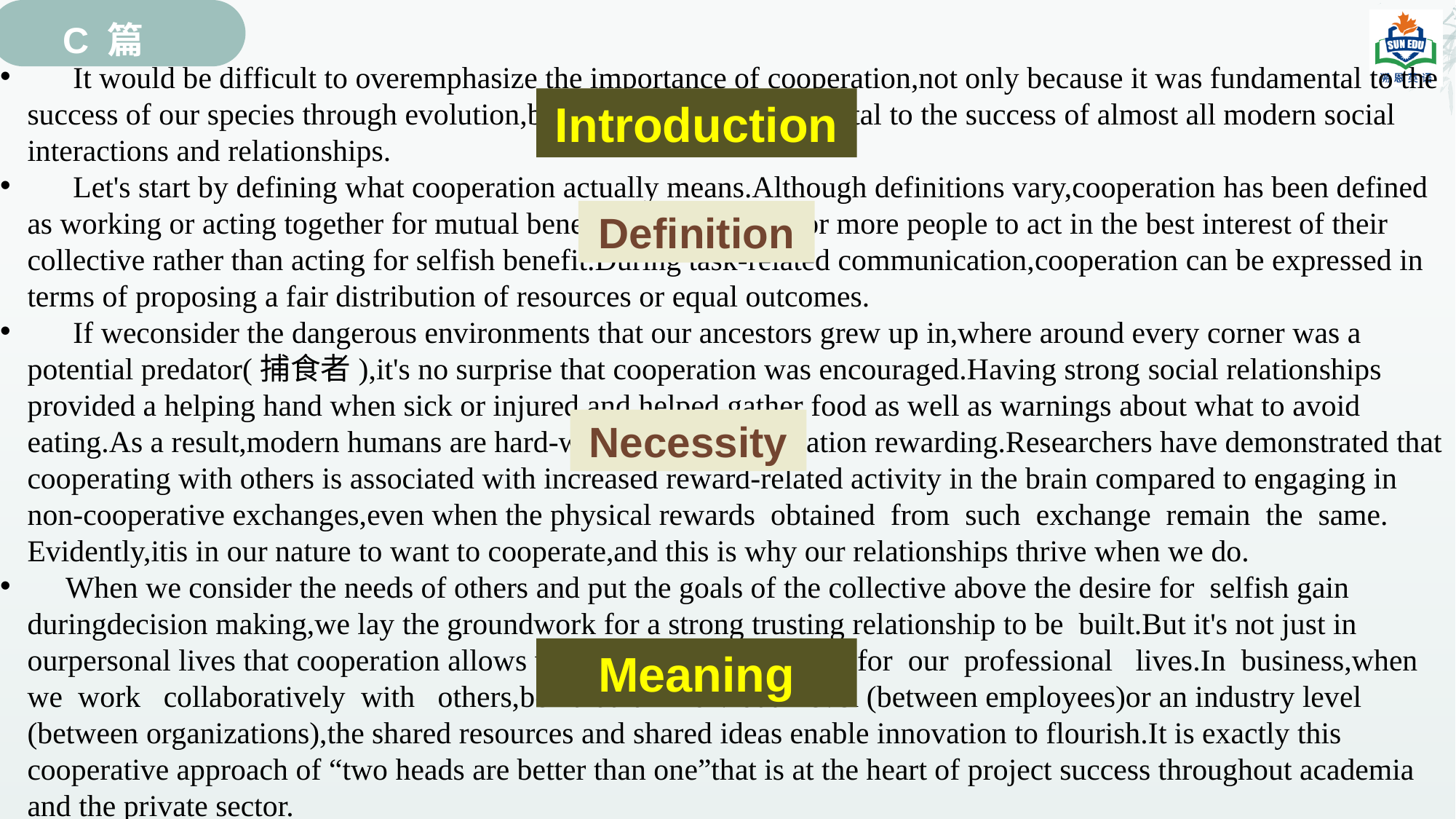

C 篇
      It would be difficult to overemphasize the importance of cooperation,not only because it was fundamental to the success of our species through evolution,but because it is fundamental to the success of almost all modern social interactions and relationships.
      Let's start by defining what cooperation actually means.Although definitions vary,cooperation has been defined as working or acting together for mutual benefit.It requires two or more people to act in the best interest of their collective rather than acting for selfish benefit.During task-related communication,cooperation can be expressed in terms of proposing a fair distribution of resources or equal outcomes.
      If weconsider the dangerous environments that our ancestors grew up in,where around every corner was a potential predator(捕食者),it's no surprise that cooperation was encouraged.Having strong social relationships provided a helping hand when sick or injured,and helped gather food as well as warnings about what to avoid eating.As a result,modern humans are hard-wired to find cooperation rewarding.Researchers have demonstrated that cooperating with others is associated with increased reward-related activity in the brain compared to engaging in non-cooperative exchanges,even when the physical rewards  obtained  from  such  exchange  remain  the  same. Evidently,itis in our nature to want to cooperate,and this is why our relationships thrive when we do.
     When we consider the needs of others and put the goals of the collective above the desire for  selfish gain duringdecision making,we lay the groundwork for a strong trusting relationship to be  built.But it's not just in ourpersonal lives that cooperation allows us to thrive,the same goes for  our  professional   lives.In  business,when   we  work   collaboratively  with   others,be  it  at  an individual level (between employees)or an industry level (between organizations),the shared resources and shared ideas enable innovation to flourish.It is exactly this cooperative approach of “two heads are better than one”that is at the heart of project success throughout academia and the private sector.
Introduction
Definition
Necessity
Meaning